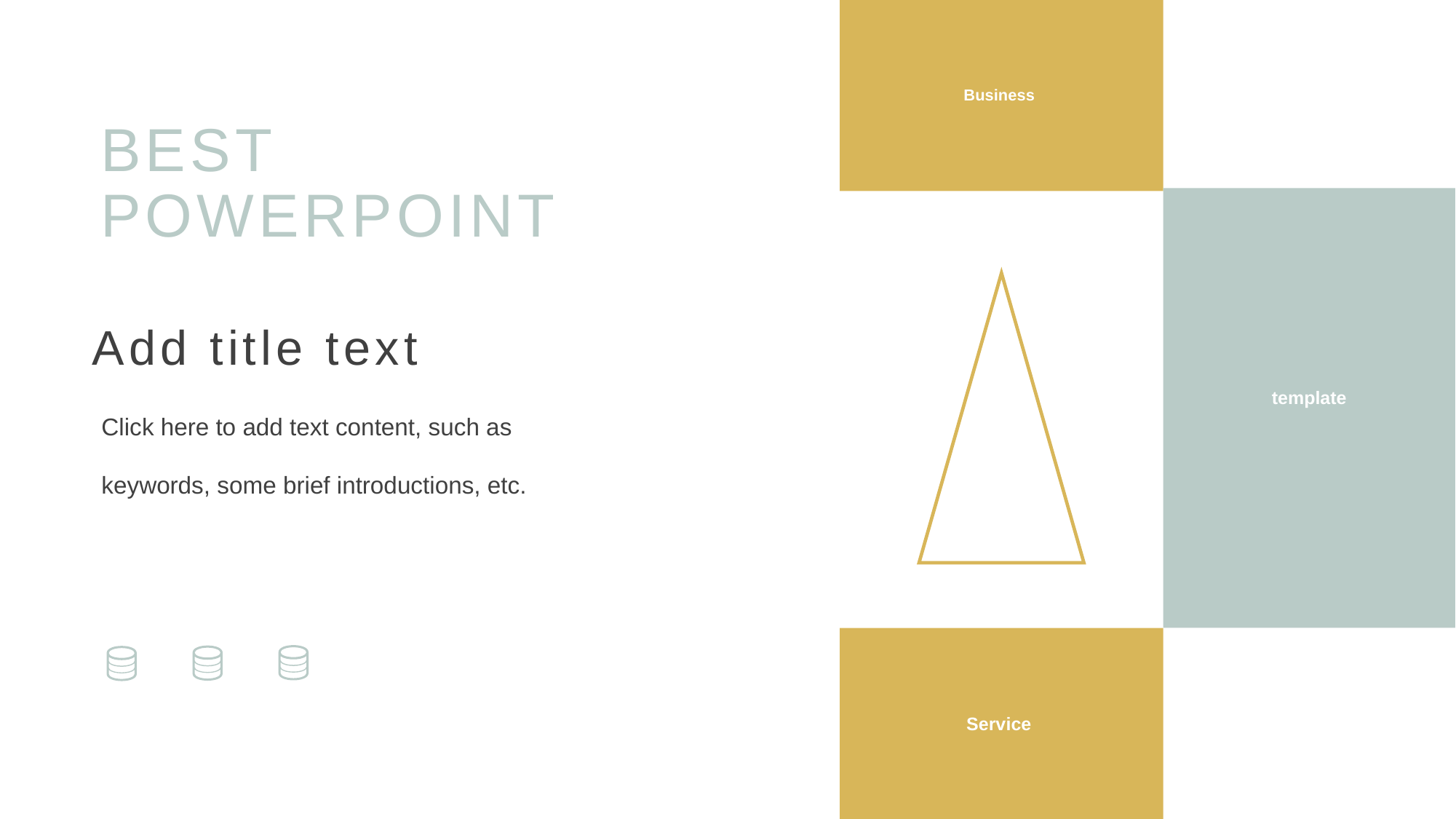

Business
BEST
POWERPOINT

Add title text
Click here to add text content, such as keywords, some brief introductions, etc.
template

Service
PPT模板 http://www.1ppt.com/moban/